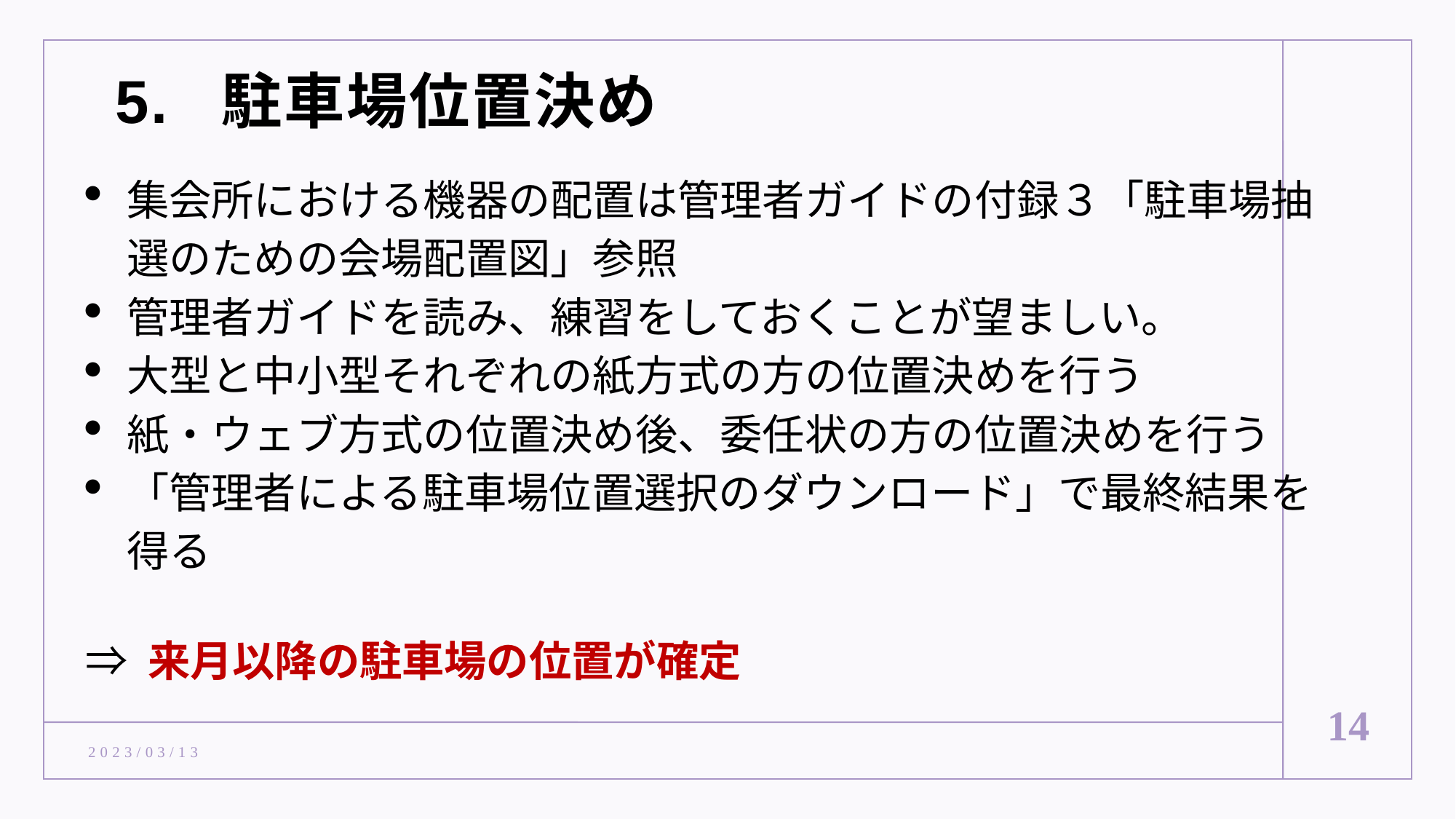

5.  駐車場位置決め
集会所における機器の配置は管理者ガイドの付録３「駐車場抽選のための会場配置図」参照
管理者ガイドを読み、練習をしておくことが望ましい。
大型と中小型それぞれの紙方式の方の位置決めを行う
紙・ウェブ方式の位置決め後、委任状の方の位置決めを行う
「管理者による駐車場位置選択のダウンロード」で最終結果を得る

⇒ 来月以降の駐車場の位置が確定

14
2023/03/13